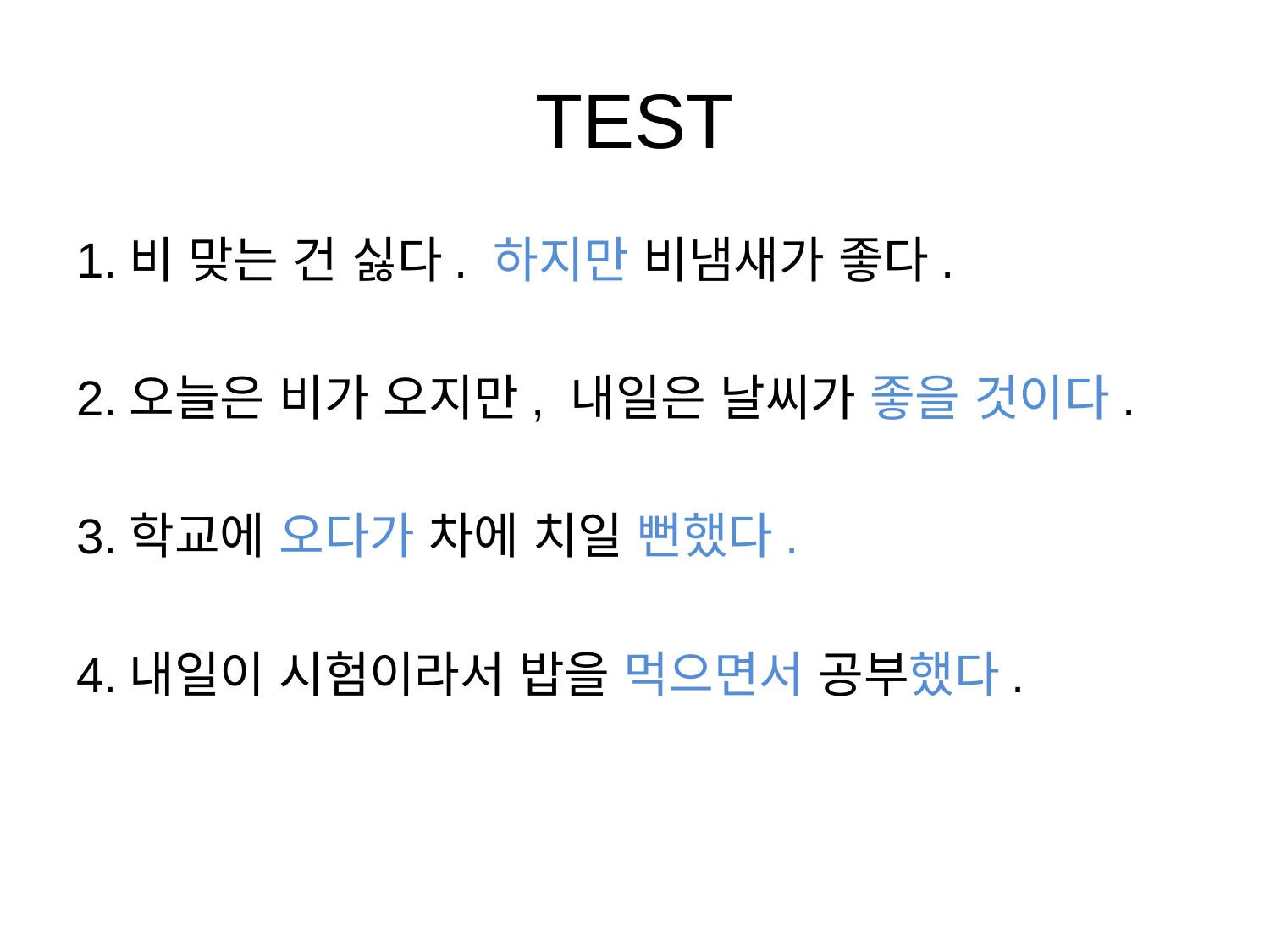

# TEST
1.비 맞는 건 싫다. 하지만 비냄새가 좋다.

2.오늘은 비가 오지만, 내일은 날씨가 좋을 것이다.

3.학교에 오다가 차에 치일 뻔했다.

4.내일이 시험이라서 밥을 먹으면서 공부했다.